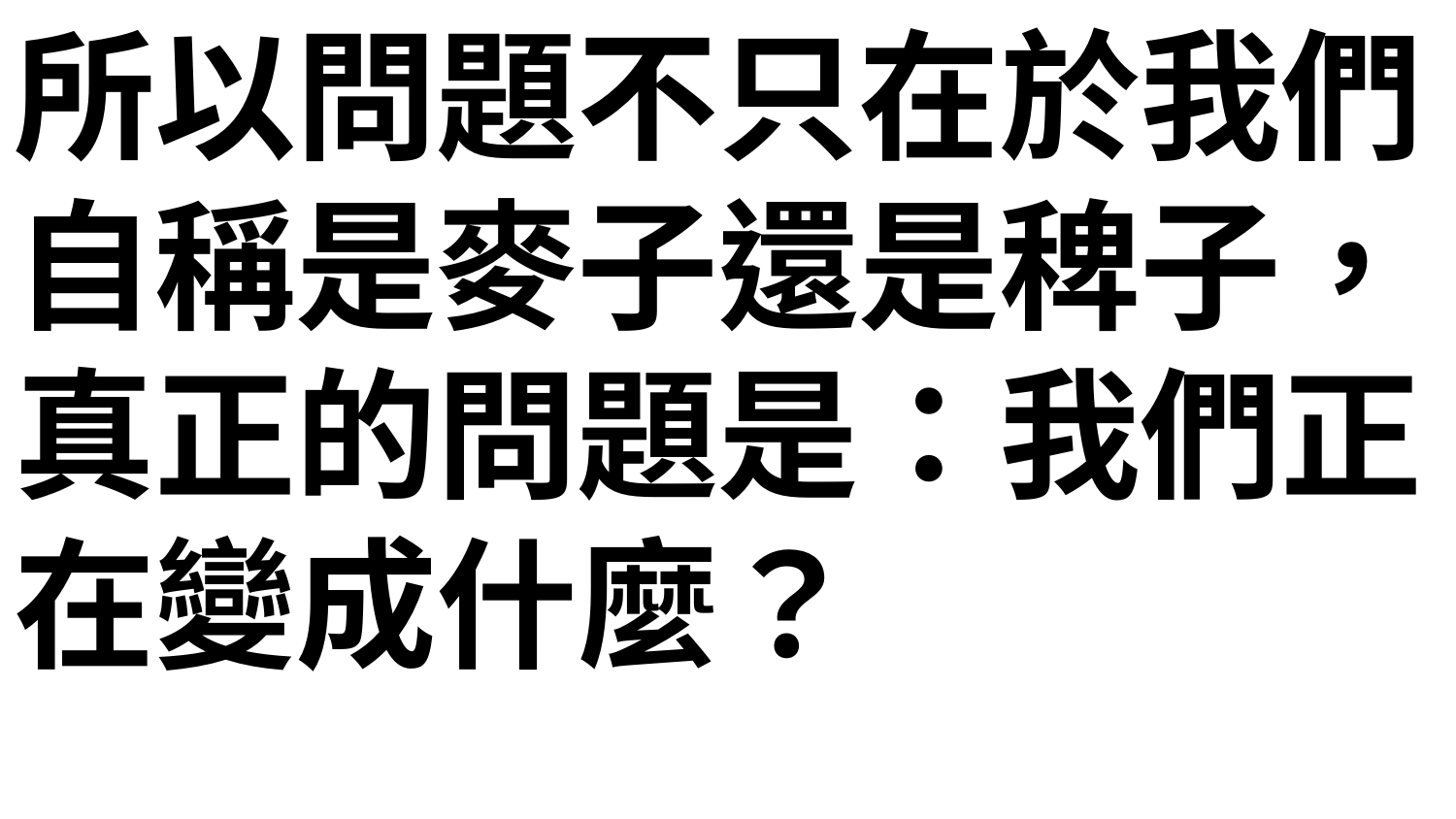

所以問題不只在於我們自稱是麥子還是稗子，真正的問題是：我們正在變成什麼？